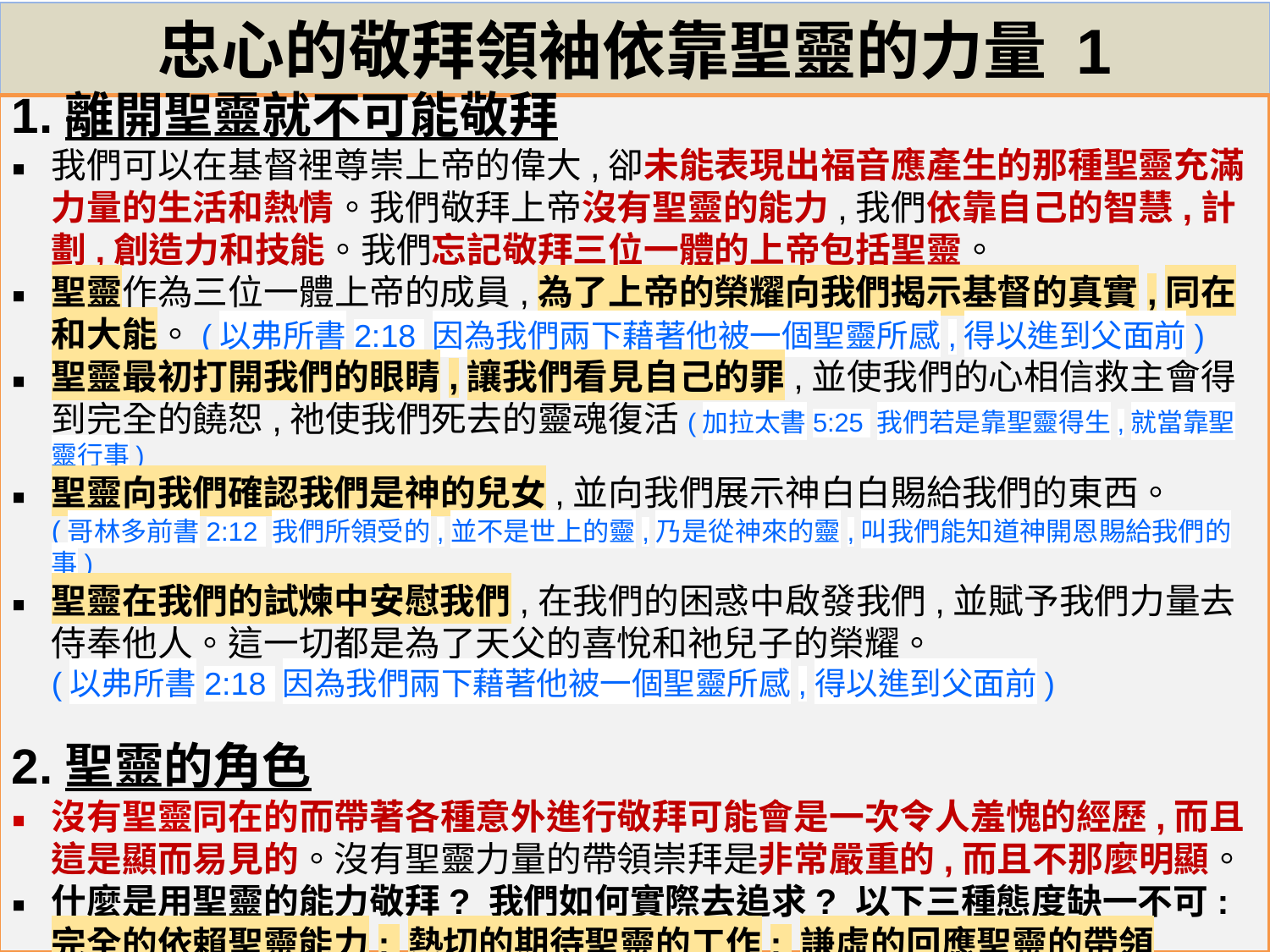

# 忠心的敬拜領袖依靠聖靈的力量 1
1.離開聖靈就不可能敬拜
我們可以在基督裡尊崇上帝的偉大,卻未能表現出福音應產生的那種聖靈充滿力量的生活和熱情。我們敬拜上帝沒有聖靈的能力,我們依靠自己的智慧,計劃,創造力和技能。我們忘記敬拜三位一體的上帝包括聖靈。
聖靈作為三位一體上帝的成員,為了上帝的榮耀向我們揭示基督的真實,同在和大能。(以弗所書2:18 因為我們兩下藉著他被一個聖靈所感,得以進到父面前)
聖靈最初打開我們的眼睛,讓我們看見自己的罪,並使我們的心相信救主會得到完全的饒恕,祂使我們死去的靈魂復活(加拉太書5:25 我們若是靠聖靈得生,就當靠聖靈行事)
聖靈向我們確認我們是神的兒女,並向我們展示神白白賜給我們的東西。 
(哥林多前書2:12 我們所領受的,並不是世上的靈,乃是從神來的靈,叫我們能知道神開恩賜給我們的事)
聖靈在我們的試煉中安慰我們,在我們的困惑中啟發我們,並賦予我們力量去侍奉他人。這一切都是為了天父的喜悅和祂兒子的榮耀。
(以弗所書2:18 因為我們兩下藉著他被一個聖靈所感,得以進到父面前)

2.聖靈的角色
沒有聖靈同在的而帶著各種意外進行敬拜可能會是一次令人羞愧的經歷,而且這是顯而易見的。沒有聖靈力量的帶領崇拜是非常嚴重的,而且不那麼明顯。
什麼是用聖靈的能力敬拜? 我們如何實際去追求? 以下三種態度缺一不可:
完全的依賴聖靈能力; 熱切的期待聖靈的工作; 謙虛的回應聖靈的帶領